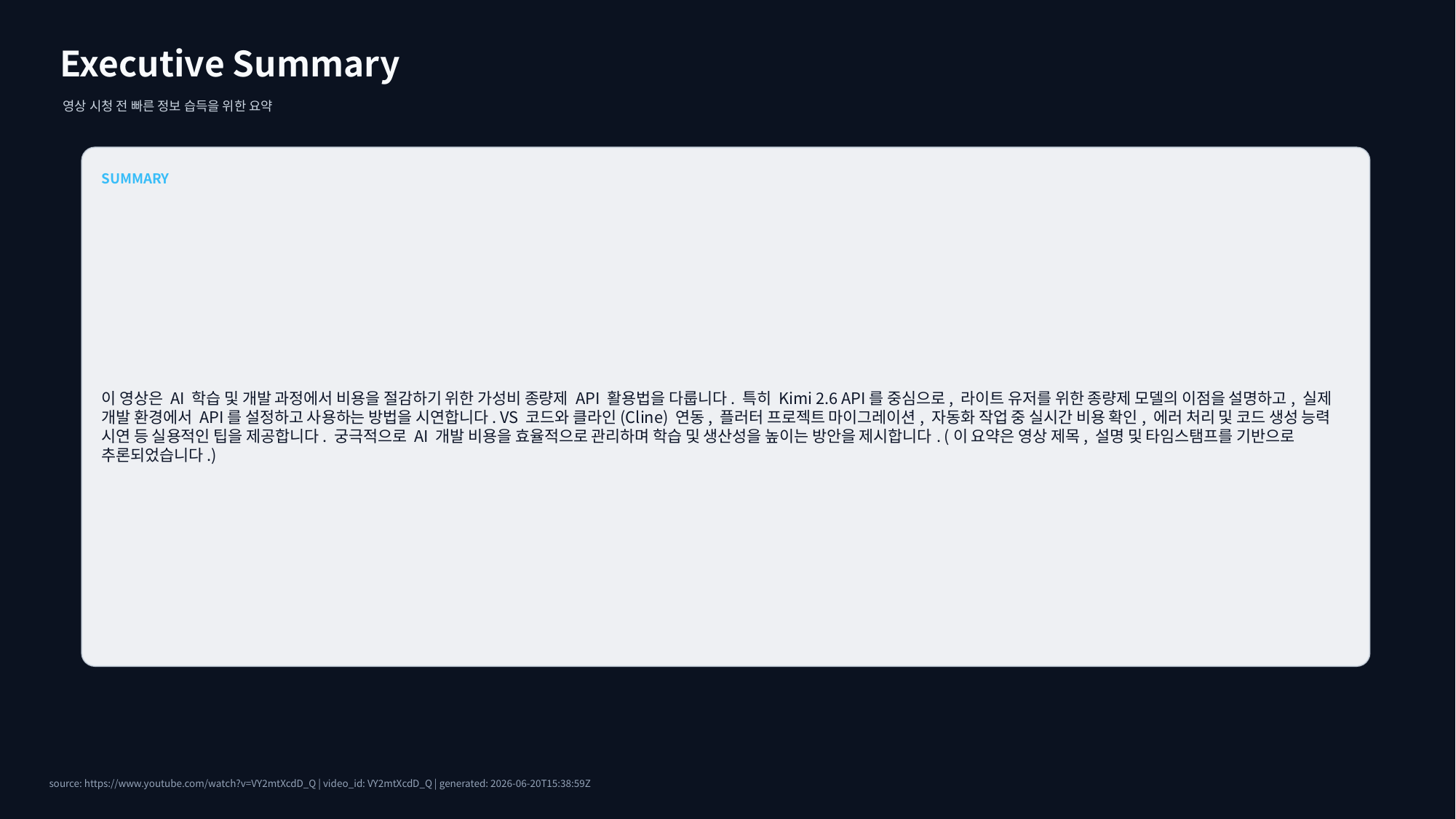

Executive Summary
영상 시청 전 빠른 정보 습득을 위한 요약

SUMMARY
이 영상은 AI 학습 및 개발 과정에서 비용을 절감하기 위한 가성비 종량제 API 활용법을 다룹니다. 특히 Kimi 2.6 API를 중심으로, 라이트 유저를 위한 종량제 모델의 이점을 설명하고, 실제 개발 환경에서 API를 설정하고 사용하는 방법을 시연합니다. VS 코드와 클라인(Cline) 연동, 플러터 프로젝트 마이그레이션, 자동화 작업 중 실시간 비용 확인, 에러 처리 및 코드 생성 능력 시연 등 실용적인 팁을 제공합니다. 궁극적으로 AI 개발 비용을 효율적으로 관리하며 학습 및 생산성을 높이는 방안을 제시합니다. (이 요약은 영상 제목, 설명 및 타임스탬프를 기반으로 추론되었습니다.)
source: https://www.youtube.com/watch?v=VY2mtXcdD_Q | video_id: VY2mtXcdD_Q | generated: 2026-06-20T15:38:59Z